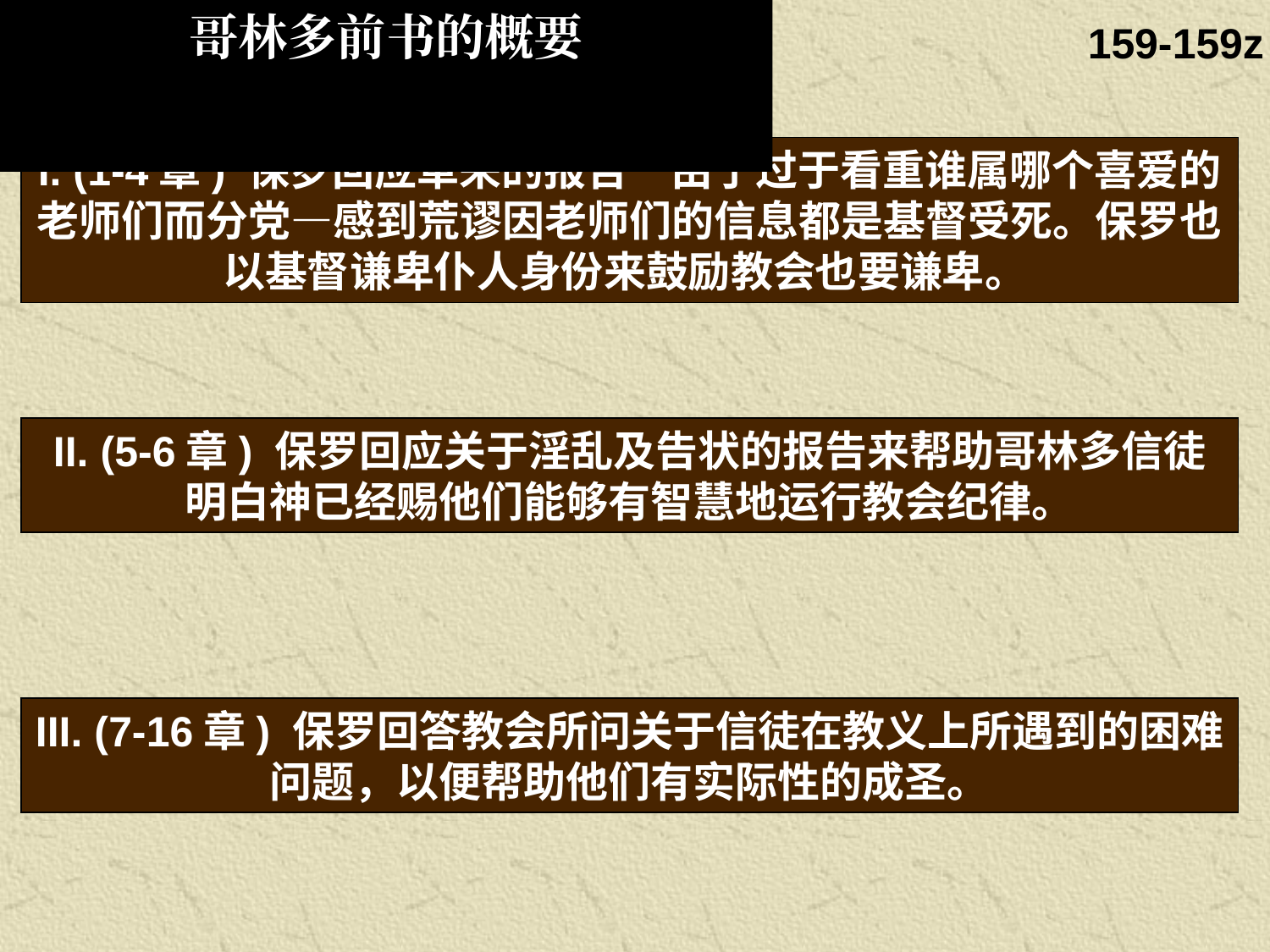

哥林多前书的概要
159-159z
I. (1-4章) 保罗回应革来的报告—由于过于看重谁属哪个喜爱的老师们而分党—感到荒谬因老师们的信息都是基督受死。保罗也以基督谦卑仆人身份来鼓励教会也要谦卑。
II. (5-6章) 保罗回应关于淫乱及告状的报告来帮助哥林多信徒明白神已经赐他们能够有智慧地运行教会纪律。
III. (7-16章) 保罗回答教会所问关于信徒在教义上所遇到的困难问题，以便帮助他们有实际性的成圣。